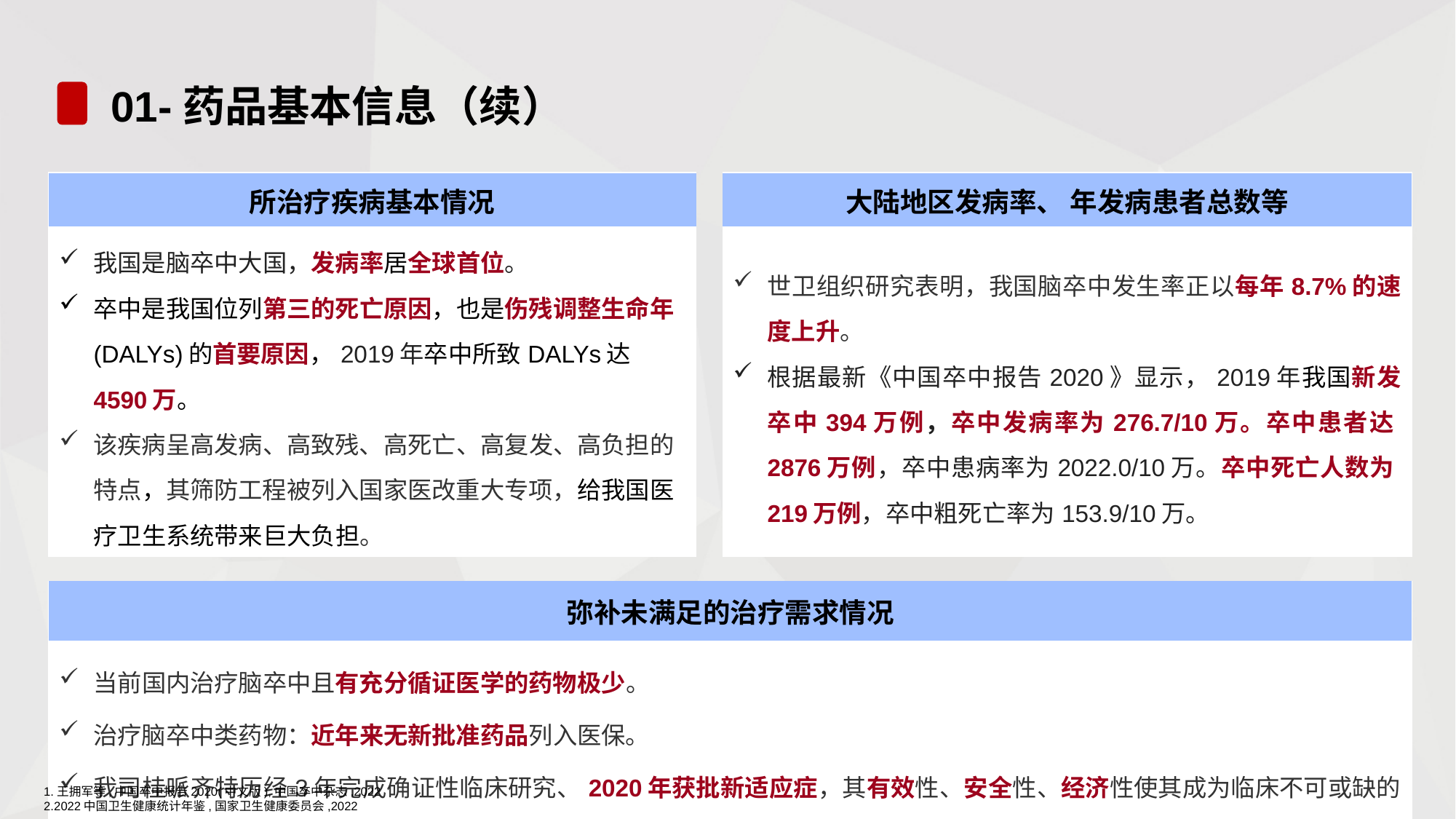

# 01-药品基本信息（续）
| 所治疗疾病基本情况 |  | 大陆地区发病率、 年发病患者总数等 |
| --- | --- | --- |
| 我国是脑卒中大国，发病率居全球首位。 卒中是我国位列第三的死亡原因，也是伤残调整生命年(DALYs)的首要原因，2019年卒中所致DALYs达4590万。 该疾病呈高发病、高致残、高死亡、高复发、高负担的特点，其筛防工程被列入国家医改重大专项，给我国医疗卫生系统带来巨大负担。 |  | 世卫组织研究表明，我国脑卒中发生率正以每年8.7%的速度上升。 根据最新《中国卒中报告2020》显示，2019年我国新发卒中394万例，卒中发病率为276.7/10万。卒中患者达2876万例，卒中患病率为2022.0/10万。卒中死亡人数为219万例，卒中粗死亡率为153.9/10万。 |
|  |  |  |
| 弥补未满足的治疗需求情况 |  |  |
| 当前国内治疗脑卒中且有充分循证医学的药物极少。 治疗脑卒中类药物：近年来无新批准药品列入医保。 我司桂哌齐特历经3年完成确证性临床研究、2020年获批新适应症，其有效性、安全性、经济性使其成为临床不可或缺的治疗性药物，此品种既可满足临床实际需求、丰富治疗手段、提高患者可及性，又可降低医保费用负担。 |  |  |
1.王拥军等,中国卒中报告2020(中文版),中国卒中杂志,2022
2.2022中国卫生健康统计年鉴,国家卫生健康委员会,2022